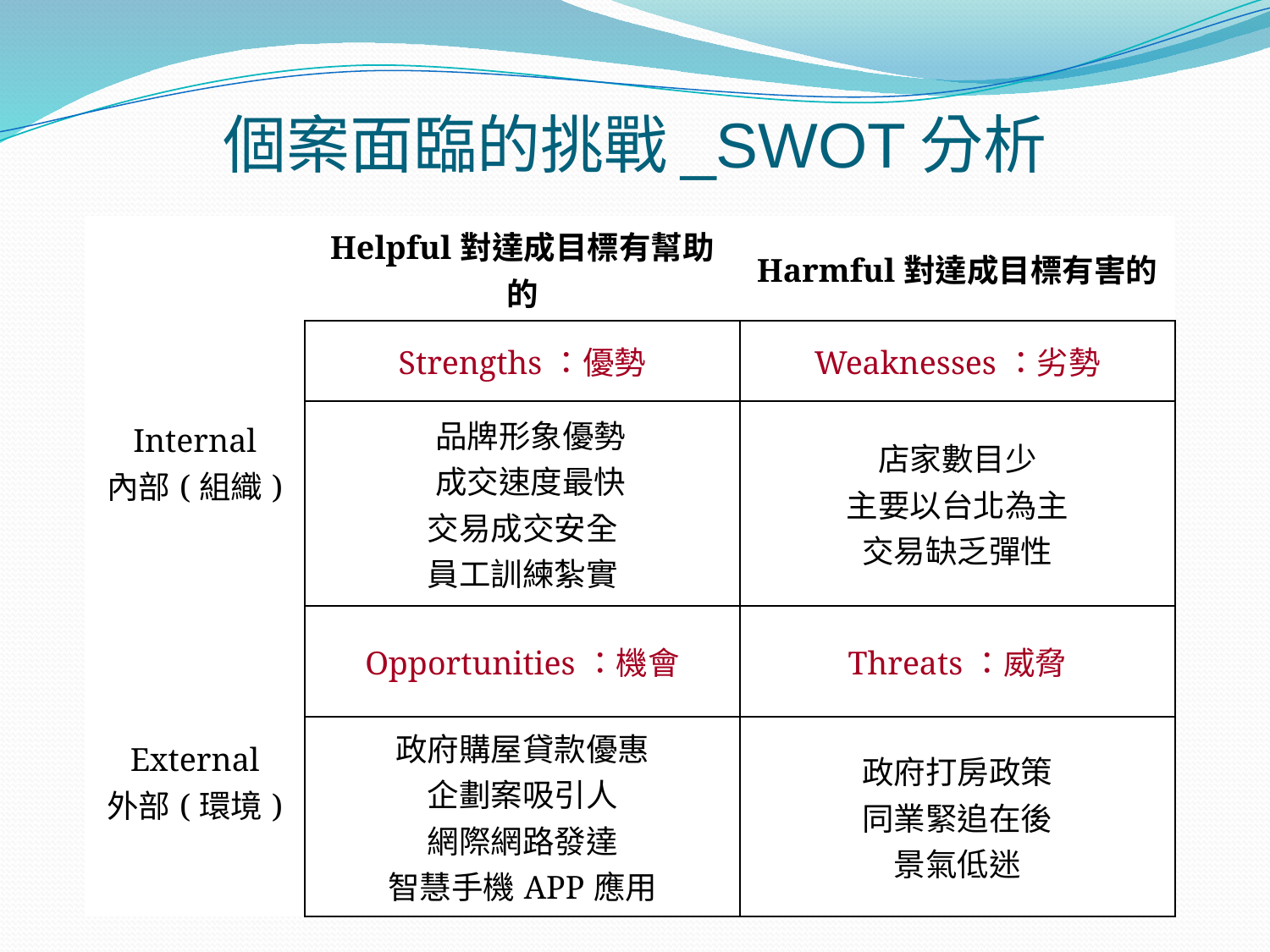

# 個案面臨的挑戰_SWOT分析
|  | Helpful對達成目標有幫助的 | Harmful對達成目標有害的 |
| --- | --- | --- |
| Internal 內部(組織) | Strengths：優勢 | Weaknesses：劣勢 |
|  | 品牌形象優勢 成交速度最快 交易成交安全 員工訓練紮實 | 店家數目少 主要以台北為主 交易缺乏彈性 |
| External 外部(環境) | Opportunities：機會 | Threats：威脅 |
|  | 政府購屋貸款優惠 企劃案吸引人 網際網路發達 智慧手機APP應用 | 政府打房政策 同業緊追在後 景氣低迷 |